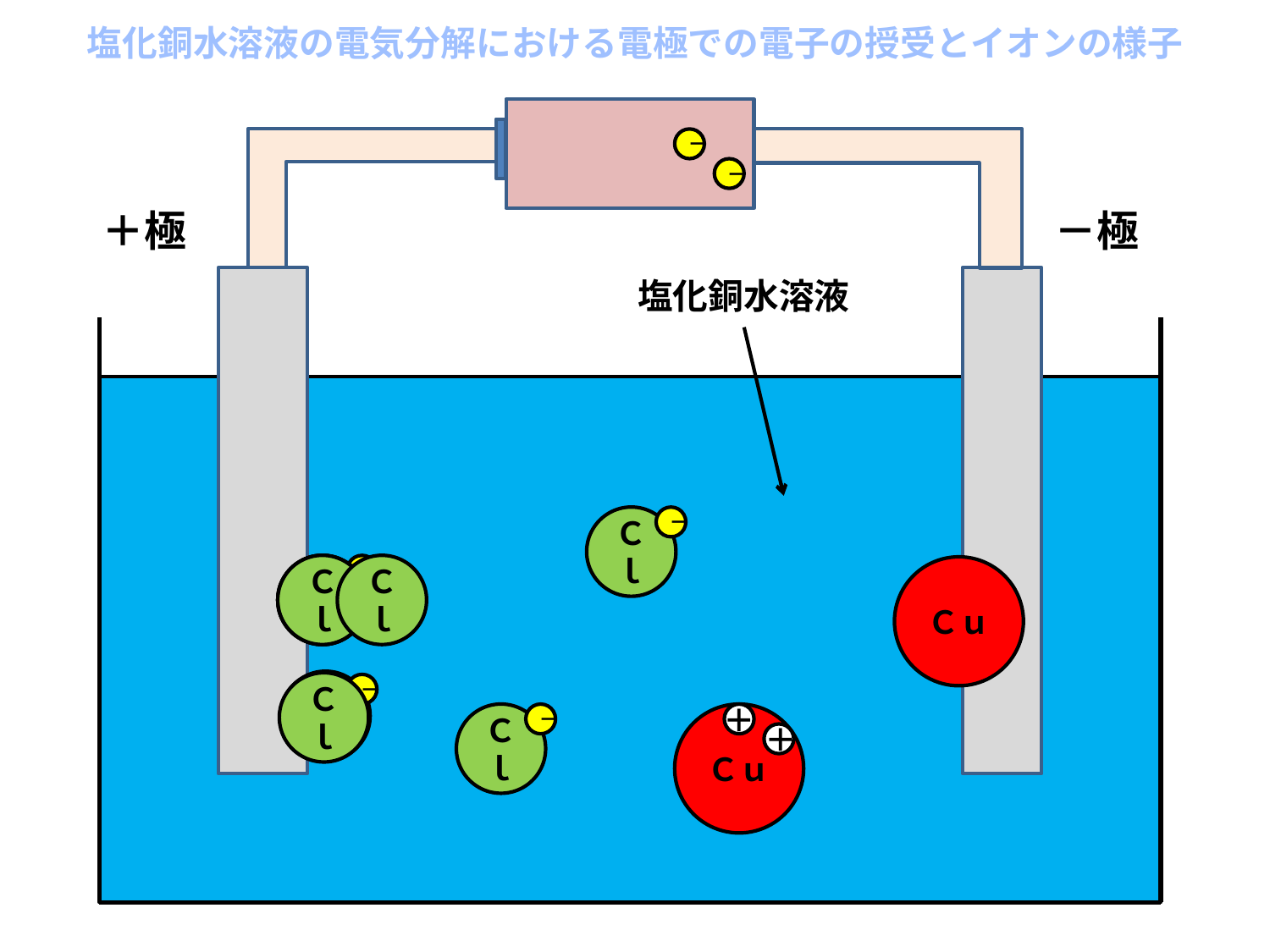

塩化銅水溶液の電気分解における電極での電子の授受とイオンの様子

－

－
＋極
－極

塩化銅水溶液

Ｃｌ
－
Ｃｌ
Ｃｌ
Ｃｌ
Ｃｌ
－
Ｃｕ
Ｃｌ
Ｃｌ
－
＋
Ｃｕ

＋
Ｃｌ
－